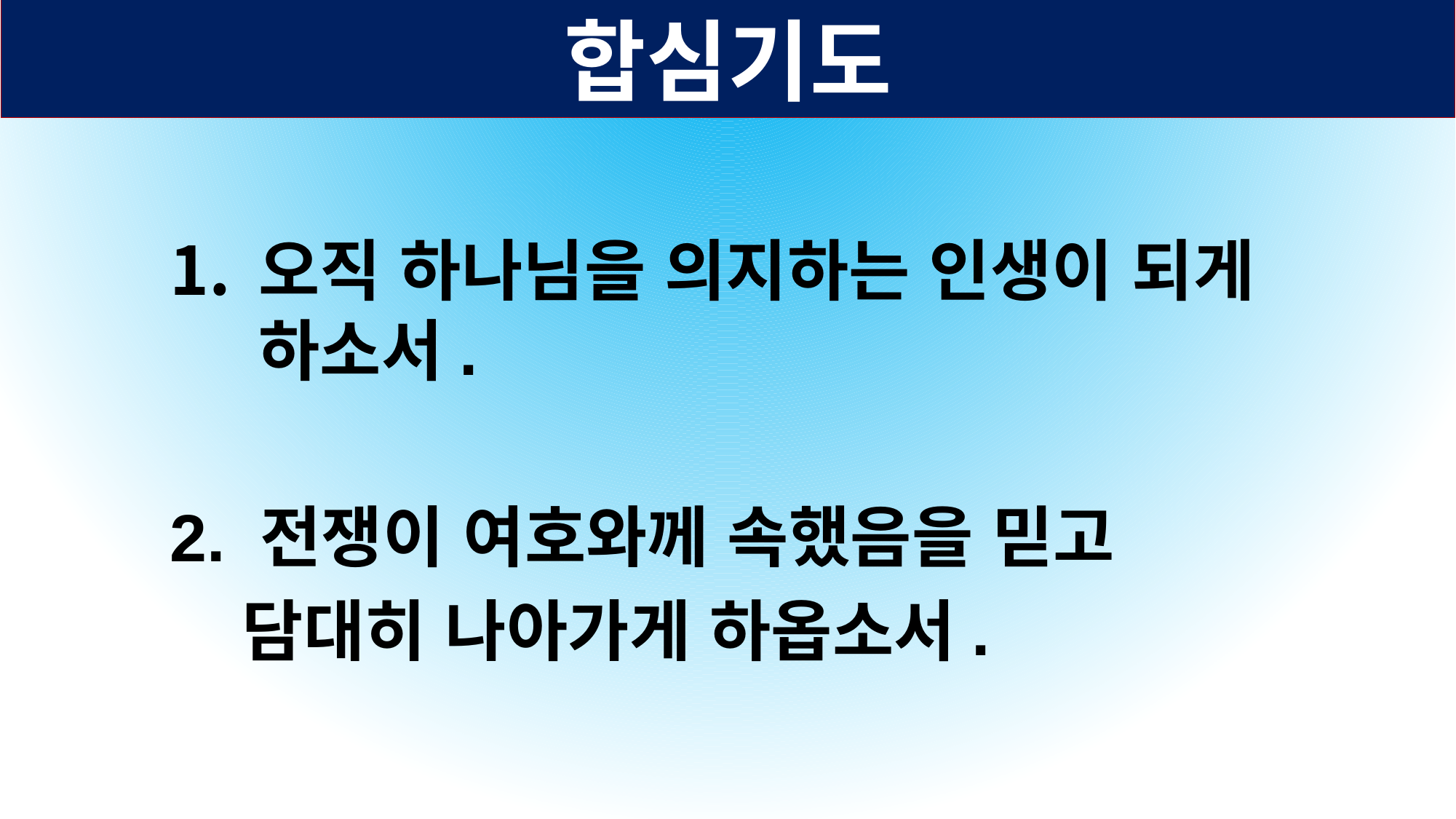

합심기도
오직 하나님을 의지하는 인생이 되게 하소서.

2. 전쟁이 여호와께 속했음을 믿고
   담대히 나아가게 하옵소서.